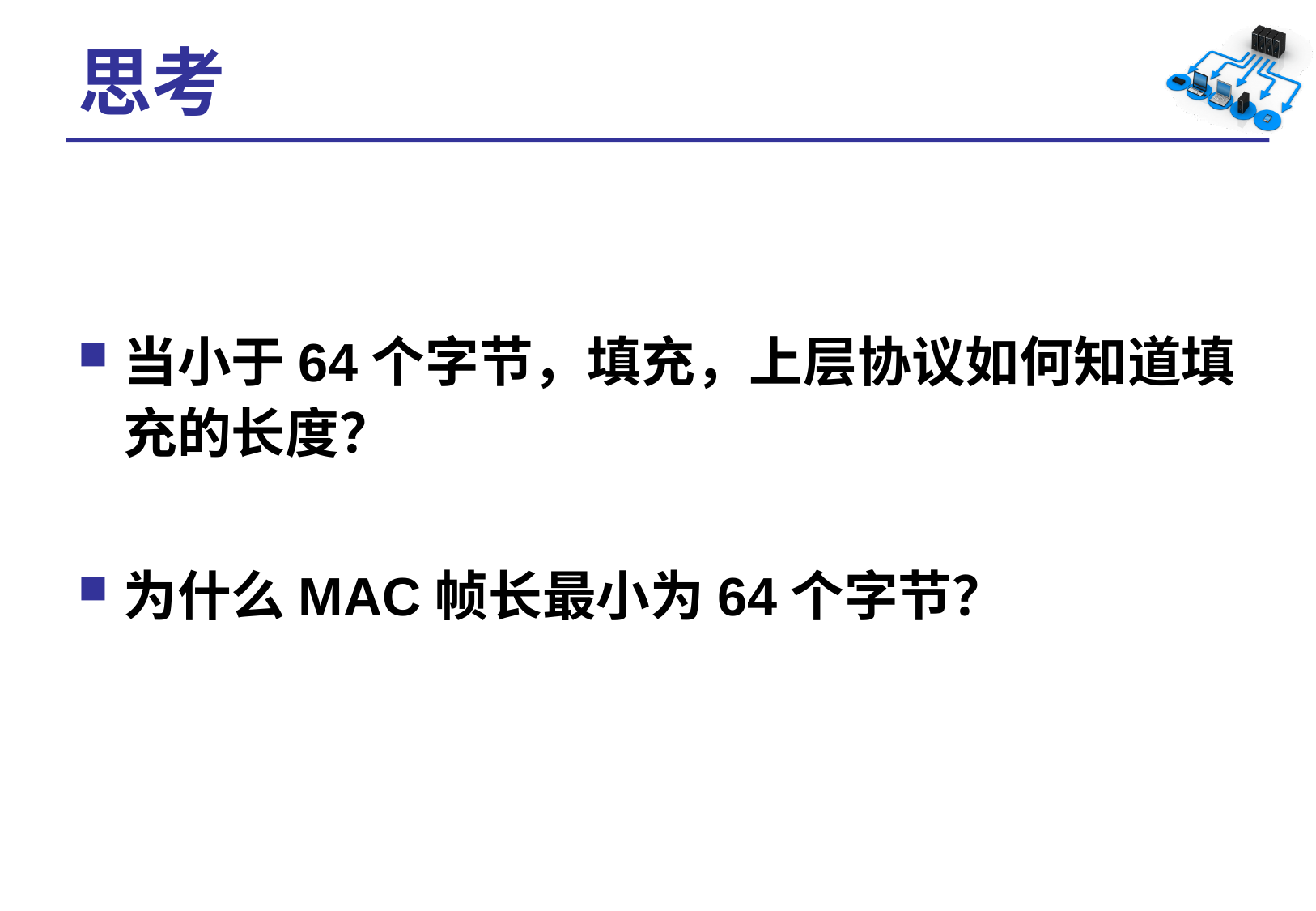

# 思考

当小于64个字节，填充，上层协议如何知道填充的长度？

为什么MAC帧长最小为64个字节？